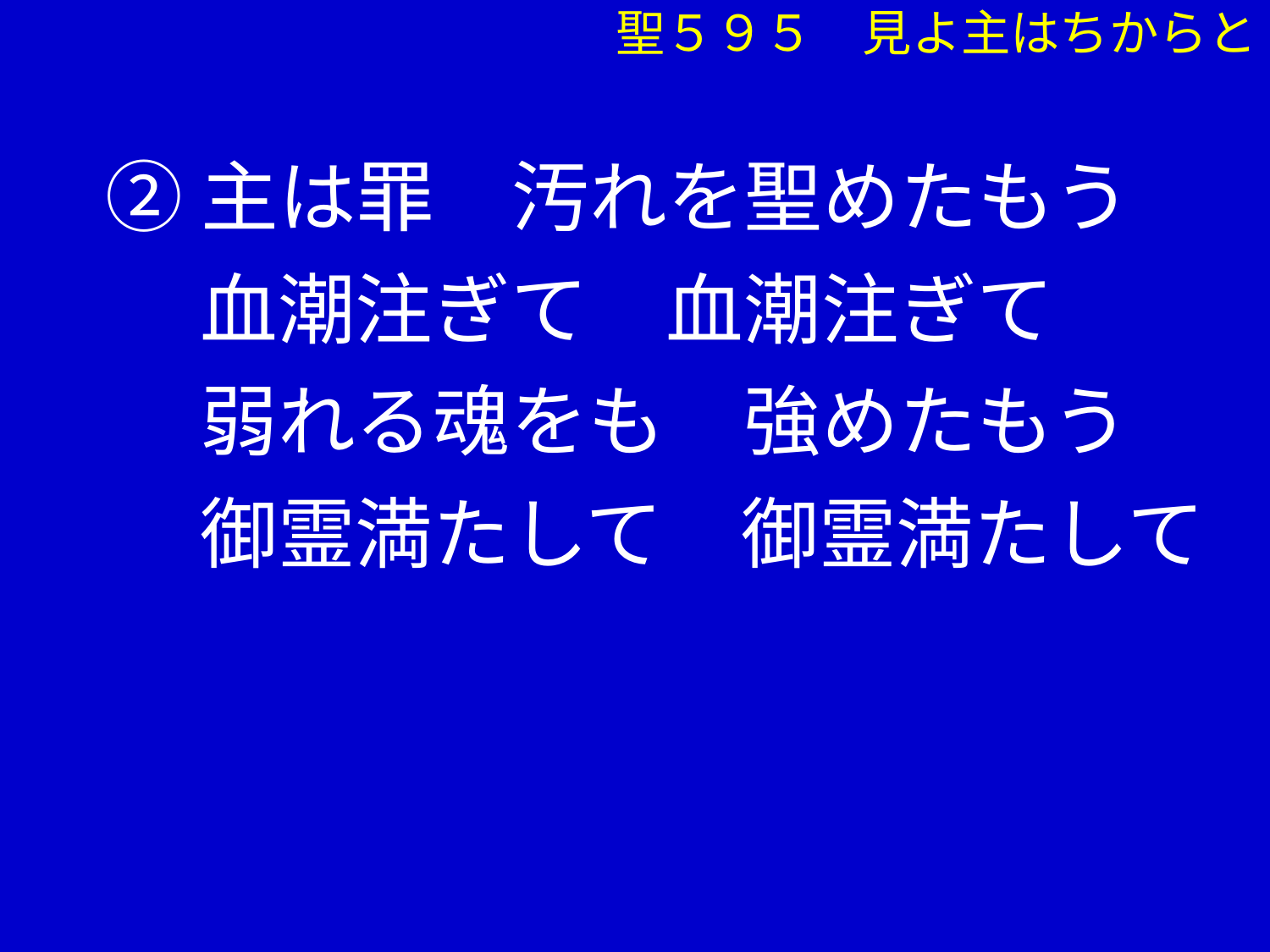

聖５９５　見よ主はちからと
②主は罪　汚れを聖めたもう
　 血潮注ぎて　血潮注ぎて
　 弱れる魂をも　強めたもう
　 御霊満たして　御霊満たして